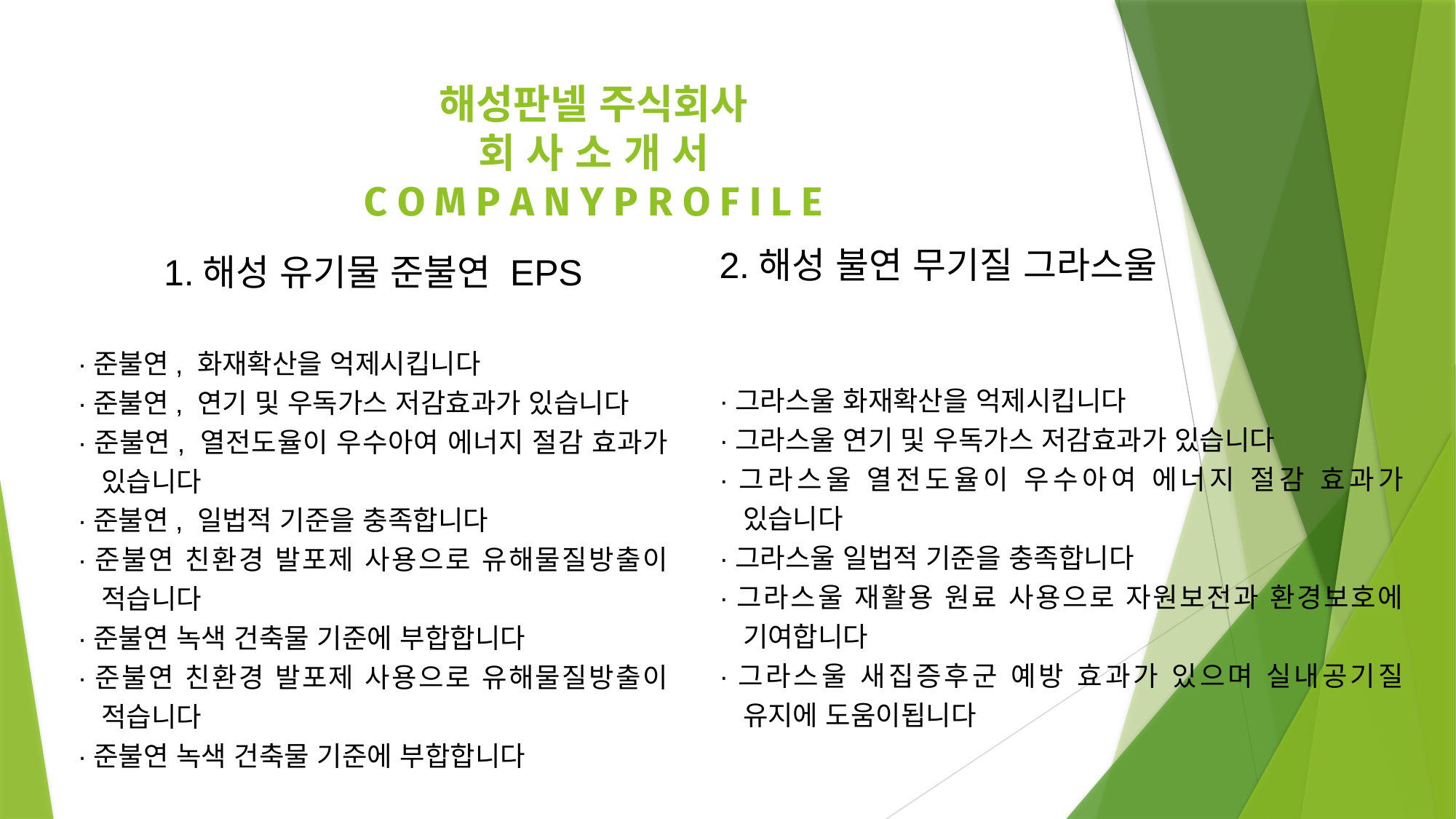

# 해성판넬 주식회사 회 사 소 개 서 C O M P A N Y P R O F I L E
1.해성 유기물 준불연 EPS

·준불연, 화재확산을 억제시킵니다
·준불연, 연기 및 우독가스 저감효과가 있습니다
·준불연, 열전도율이 우수아여 에너지 절감 효과가 있습니다
·준불연, 일법적 기준을 충족합니다
·준불연 친환경 발포제 사용으로 유해물질방출이 적습니다
·준불연 녹색 건축물 기준에 부합합니다
·준불연 친환경 발포제 사용으로 유해물질방출이 적습니다
·준불연 녹색 건축물 기준에 부합합니다

2.해성 불연 무기질 그라스울

·그라스울 화재확산을 억제시킵니다
·그라스울 연기 및 우독가스 저감효과가 있습니다
·그라스울 열전도율이 우수아여 에너지 절감 효과가 있습니다
·그라스울 일법적 기준을 충족합니다
·그라스울 재활용 원료 사용으로 자원보전과 환경보호에 기여합니다
·그라스울 새집증후군 예방 효과가 있으며 실내공기질 유지에 도움이됩니다